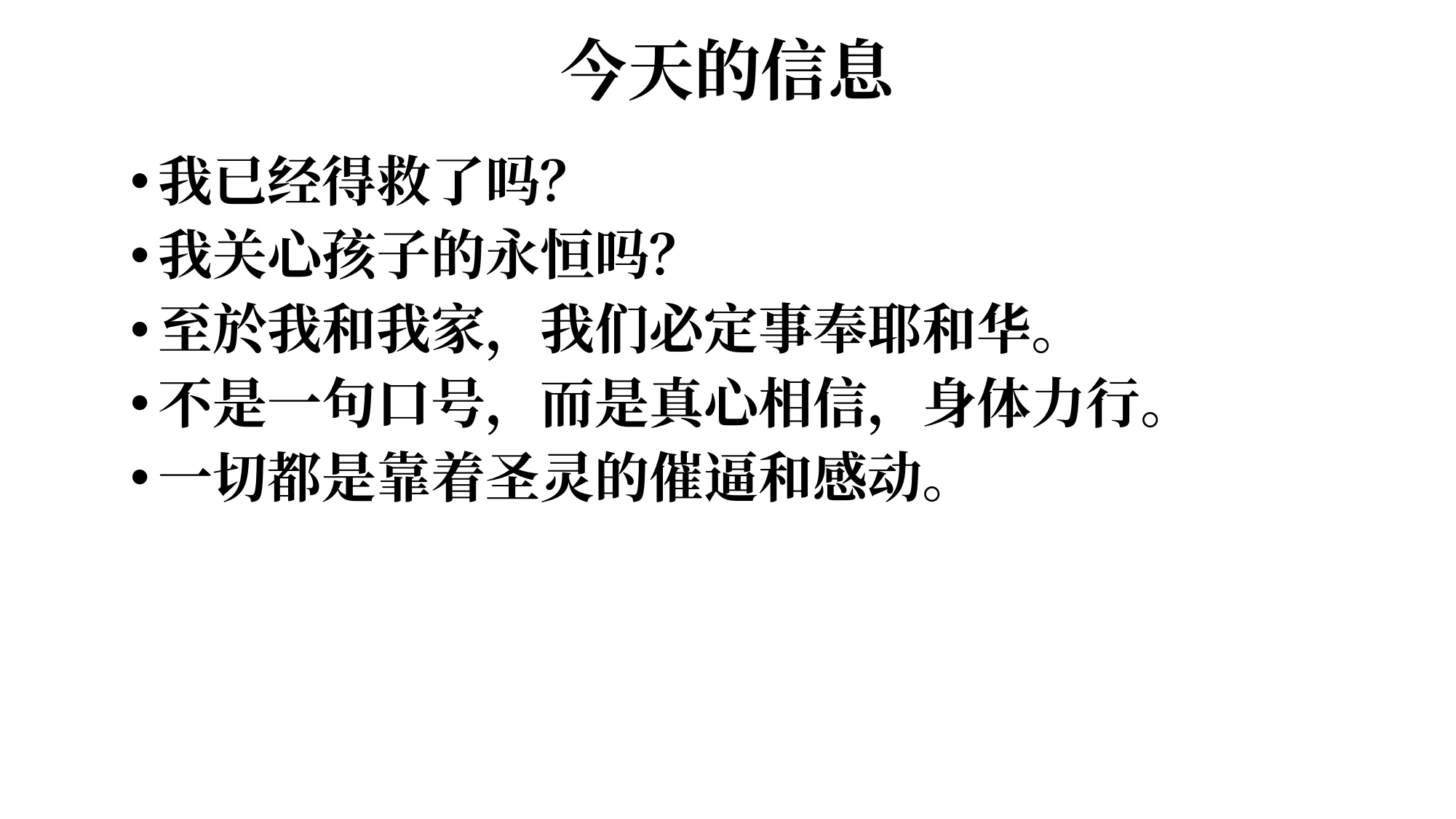

# 今天的信息
我已经得救了吗？
我关心孩子的永恒吗？
至於我和我家，我们必定事奉耶和华。
不是一句口号，而是真心相信，身体力行。
一切都是靠着圣灵的催逼和感动。